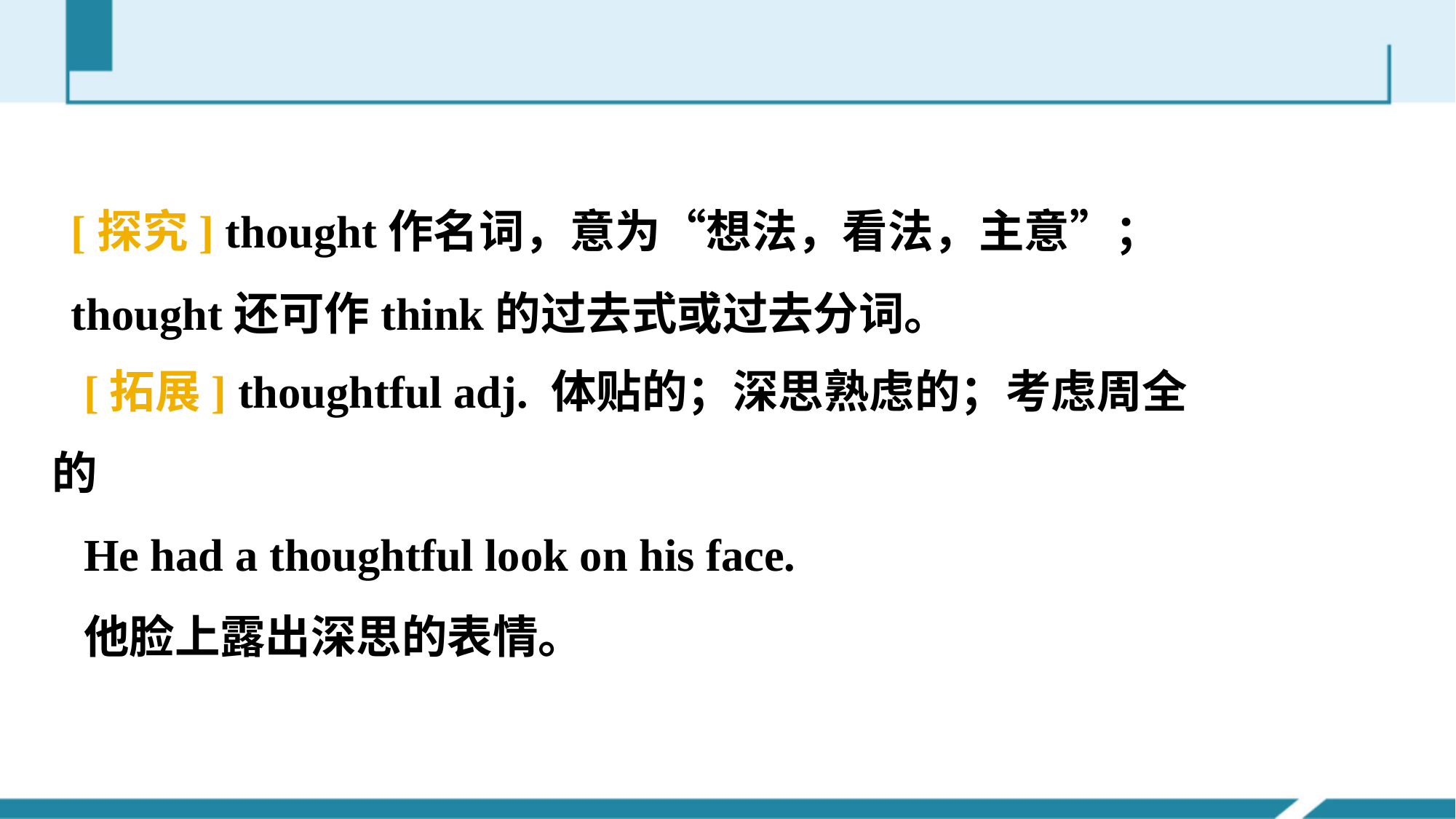

[探究] thought作名词，意为“想法，看法，主意”；
thought还可作think的过去式或过去分词。
[拓展] thoughtful adj. 体贴的；深思熟虑的；考虑周全的
He had a thoughtful look on his face.
他脸上露出深思的表情。